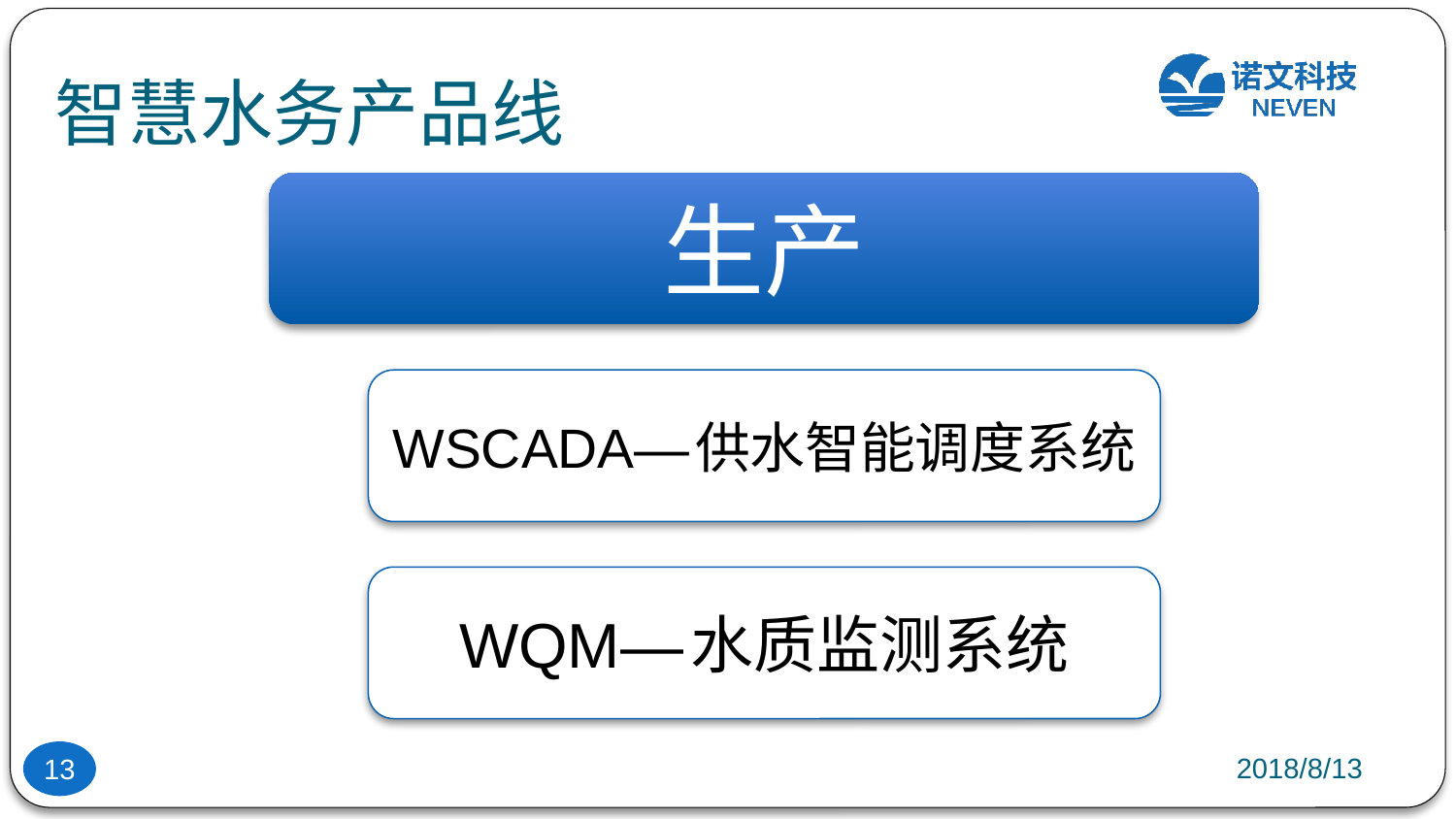

# 智慧水务产品线
生产
WSCADA—供水智能调度系统
WQM—水质监测系统
2018/8/13
13